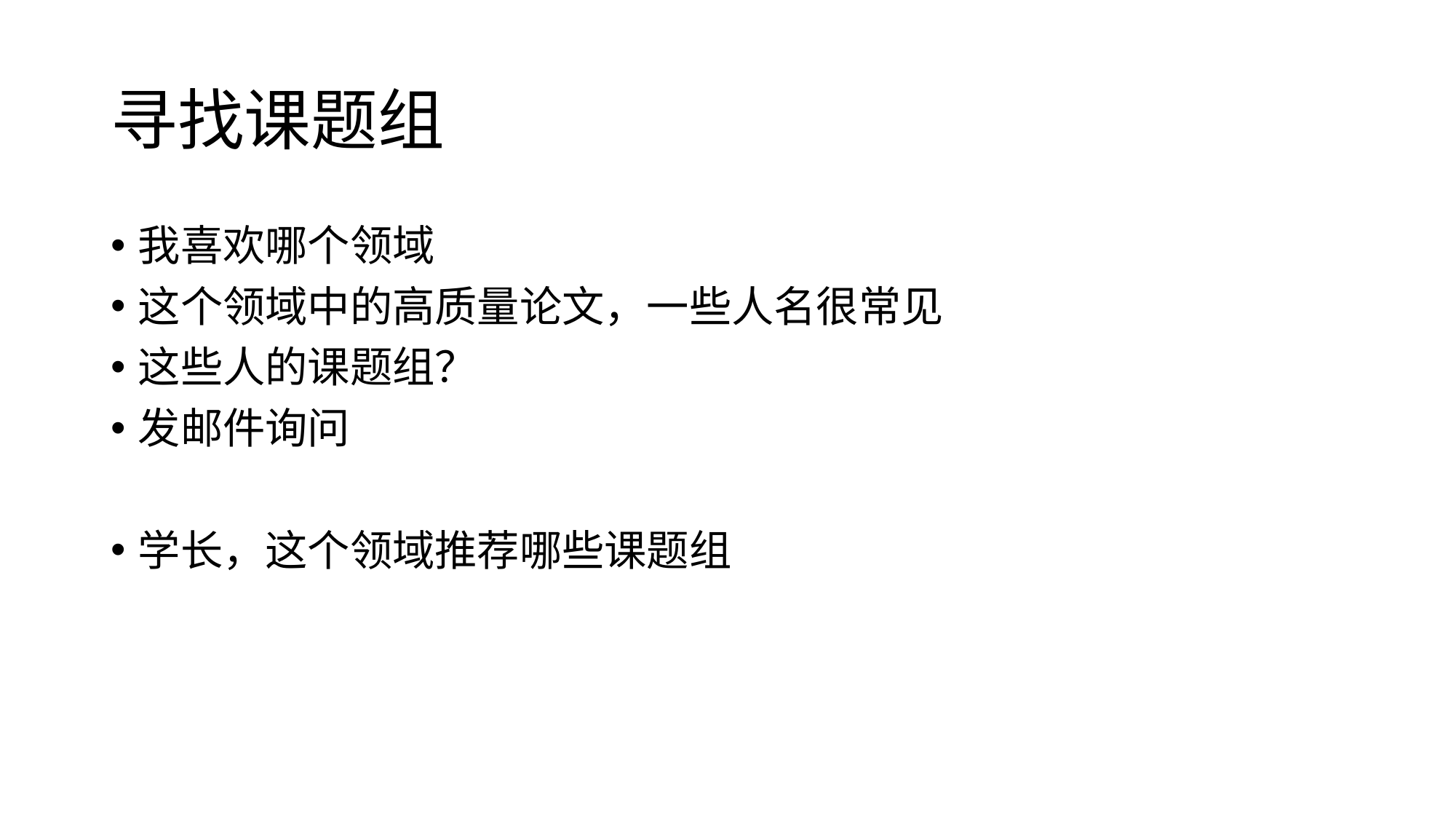

# 寻找课题组
我喜欢哪个领域
这个领域中的高质量论文，一些人名很常见
这些人的课题组？
发邮件询问

学长，这个领域推荐哪些课题组